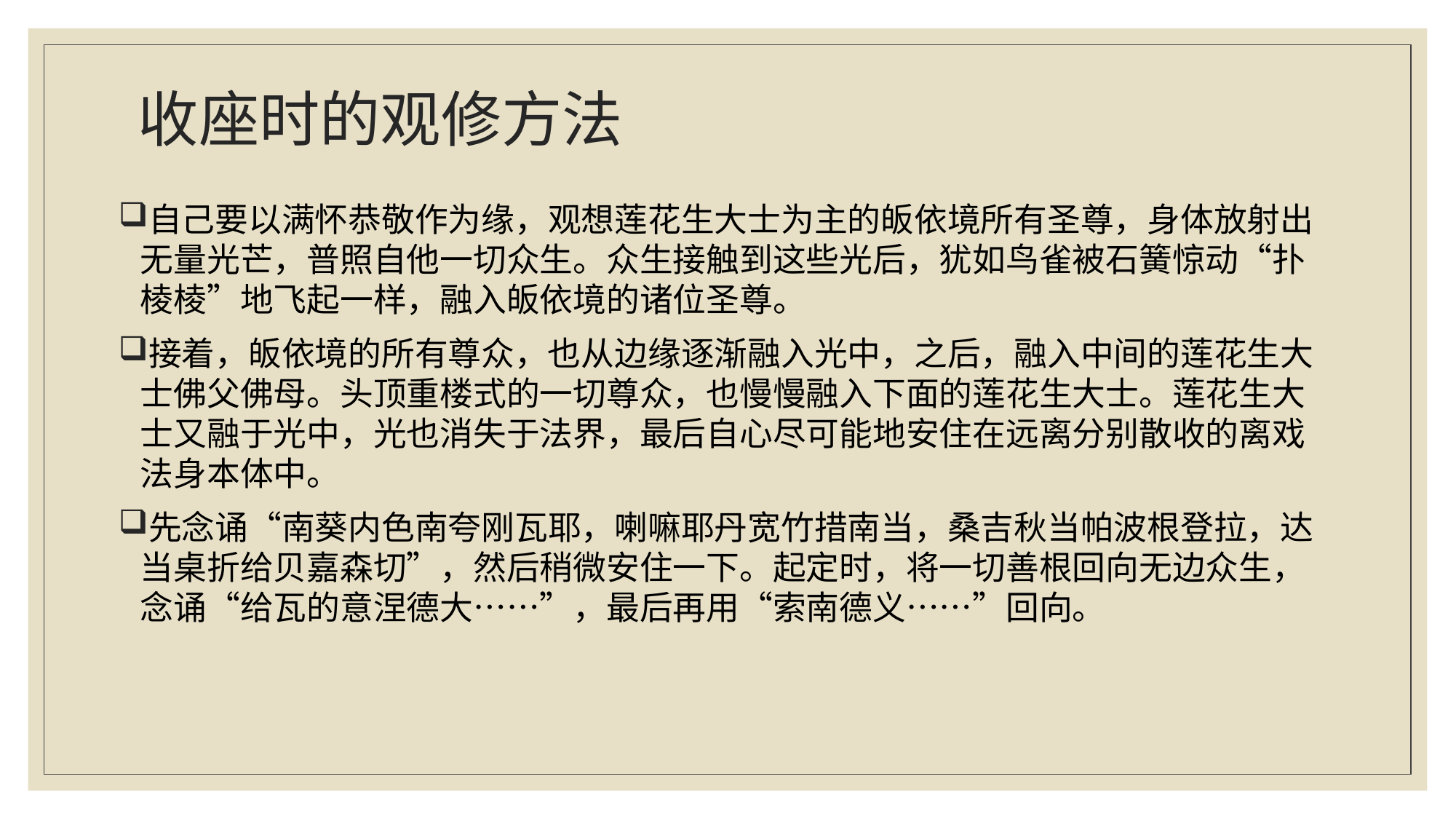

# 收座时的观修方法
自己要以满怀恭敬作为缘，观想莲花生大士为主的皈依境所有圣尊，身体放射出无量光芒，普照自他一切众生。众生接触到这些光后，犹如鸟雀被石簧惊动“扑棱棱”地飞起一样，融入皈依境的诸位圣尊。
接着，皈依境的所有尊众，也从边缘逐渐融入光中，之后，融入中间的莲花生大士佛父佛母。头顶重楼式的一切尊众，也慢慢融入下面的莲花生大士。莲花生大士又融于光中，光也消失于法界，最后自心尽可能地安住在远离分别散收的离戏法身本体中。
先念诵“南葵内色南夸刚瓦耶，喇嘛耶丹宽竹措南当，桑吉秋当帕波根登拉，达当桌折给贝嘉森切”，然后稍微安住一下。起定时，将一切善根回向无边众生，念诵“给瓦的意涅德大……”，最后再用“索南德义……”回向。